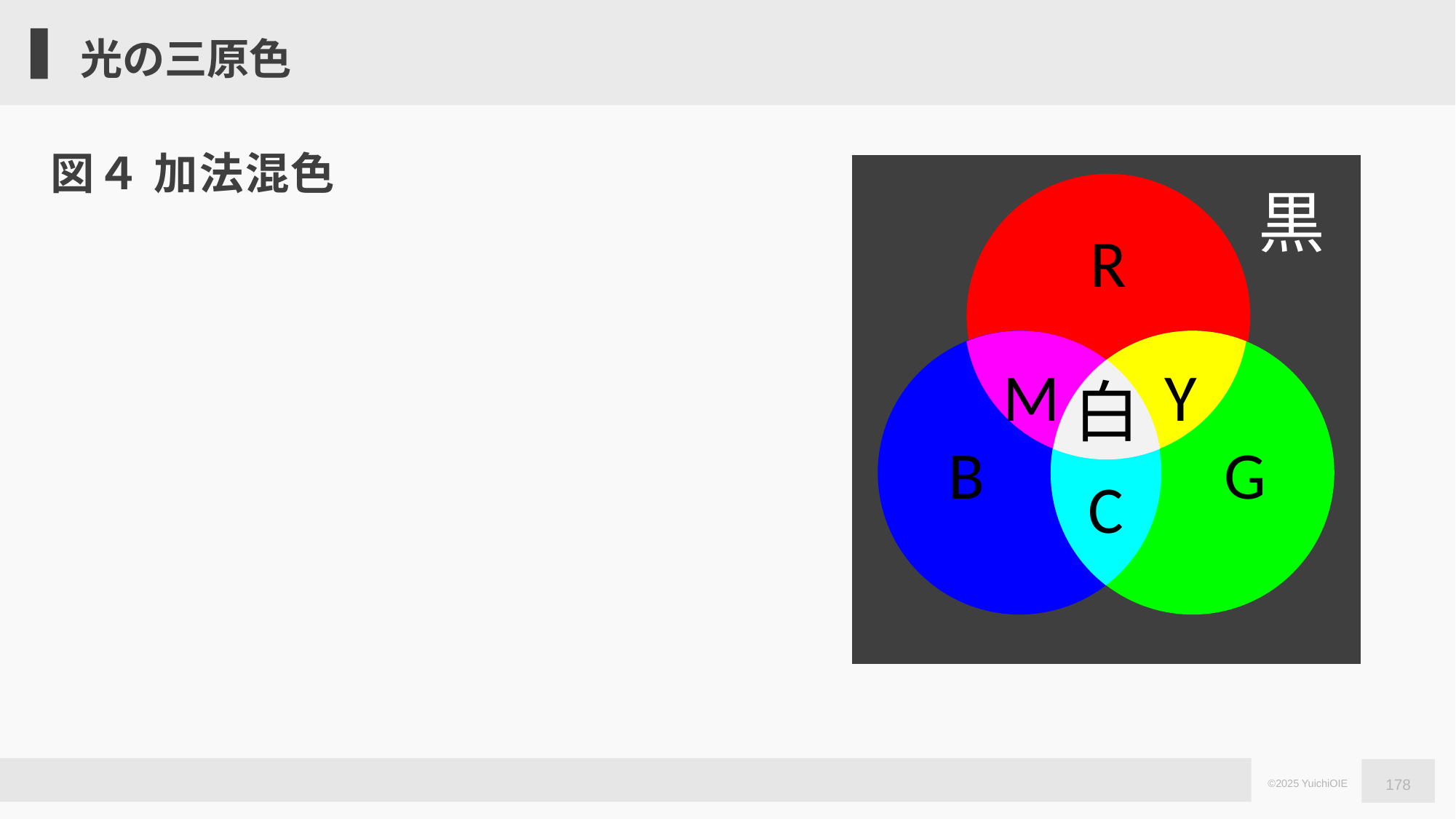

# 光の三原色
図４ 加法混色
黒
R
B
M
G
Y
白
C
178